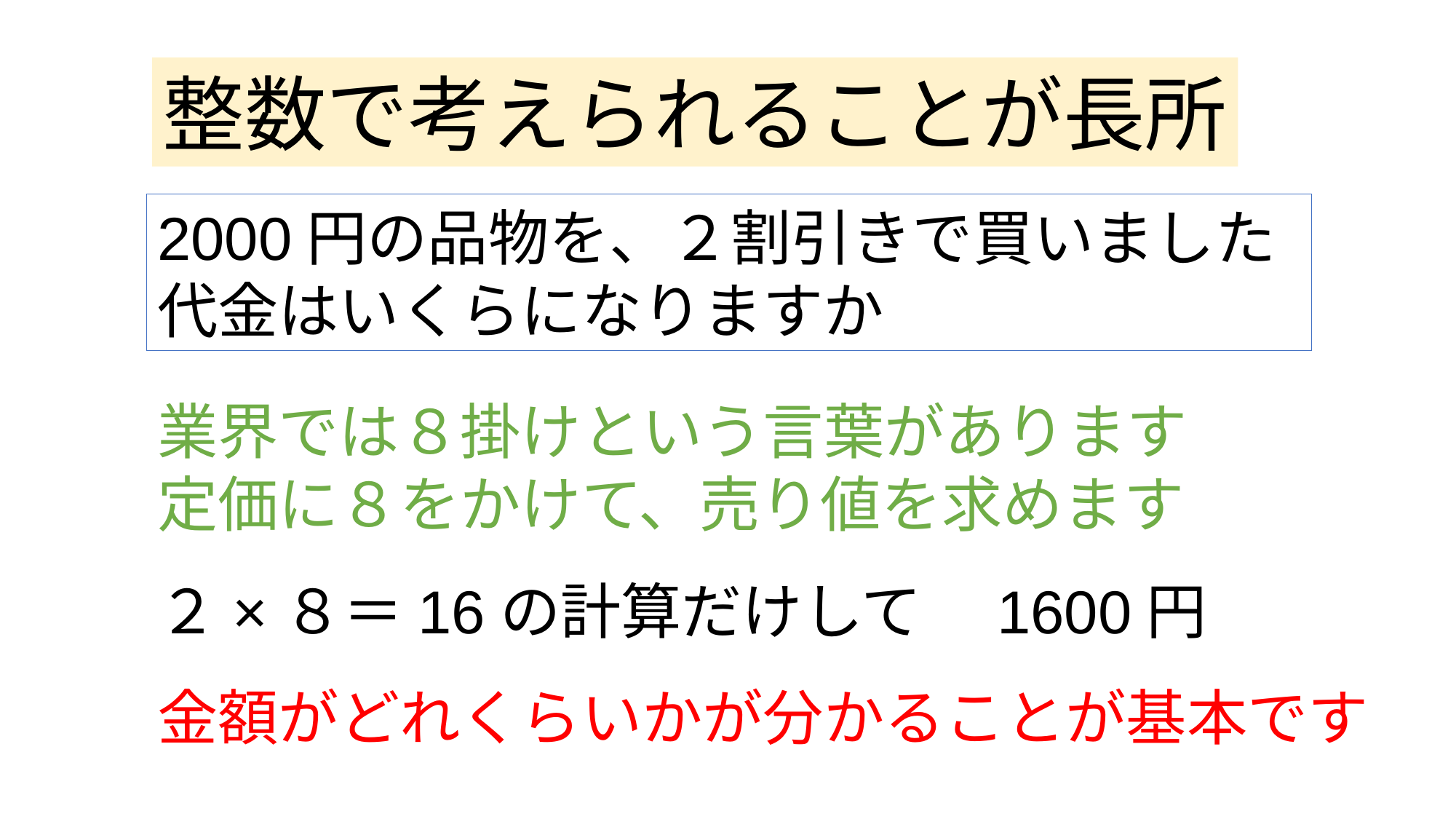

整数で考えられることが長所
2000円の品物を、２割引きで買いました代金はいくらになりますか
業界では８掛けという言葉があります
定価に８をかけて、売り値を求めます
２×８＝16の計算だけして　1600円
金額がどれくらいかが分かることが基本です